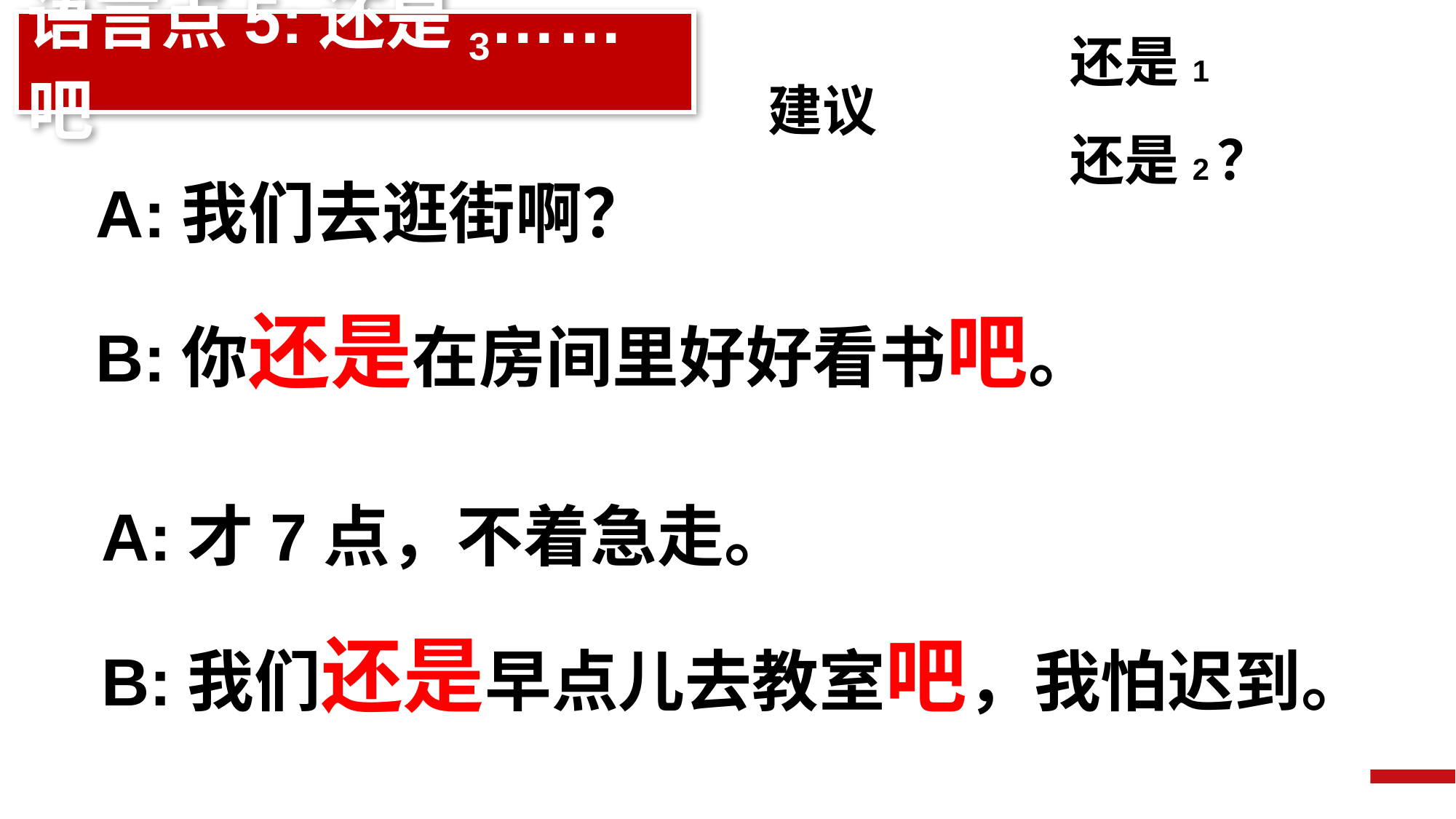

语言点5:还是3……吧
建议
还是1
还是2？
A:我们去逛街啊？
B:你还是在房间里好好看书吧。
A:才7点，不着急走。
B:我们还是早点儿去教室吧，我怕迟到。